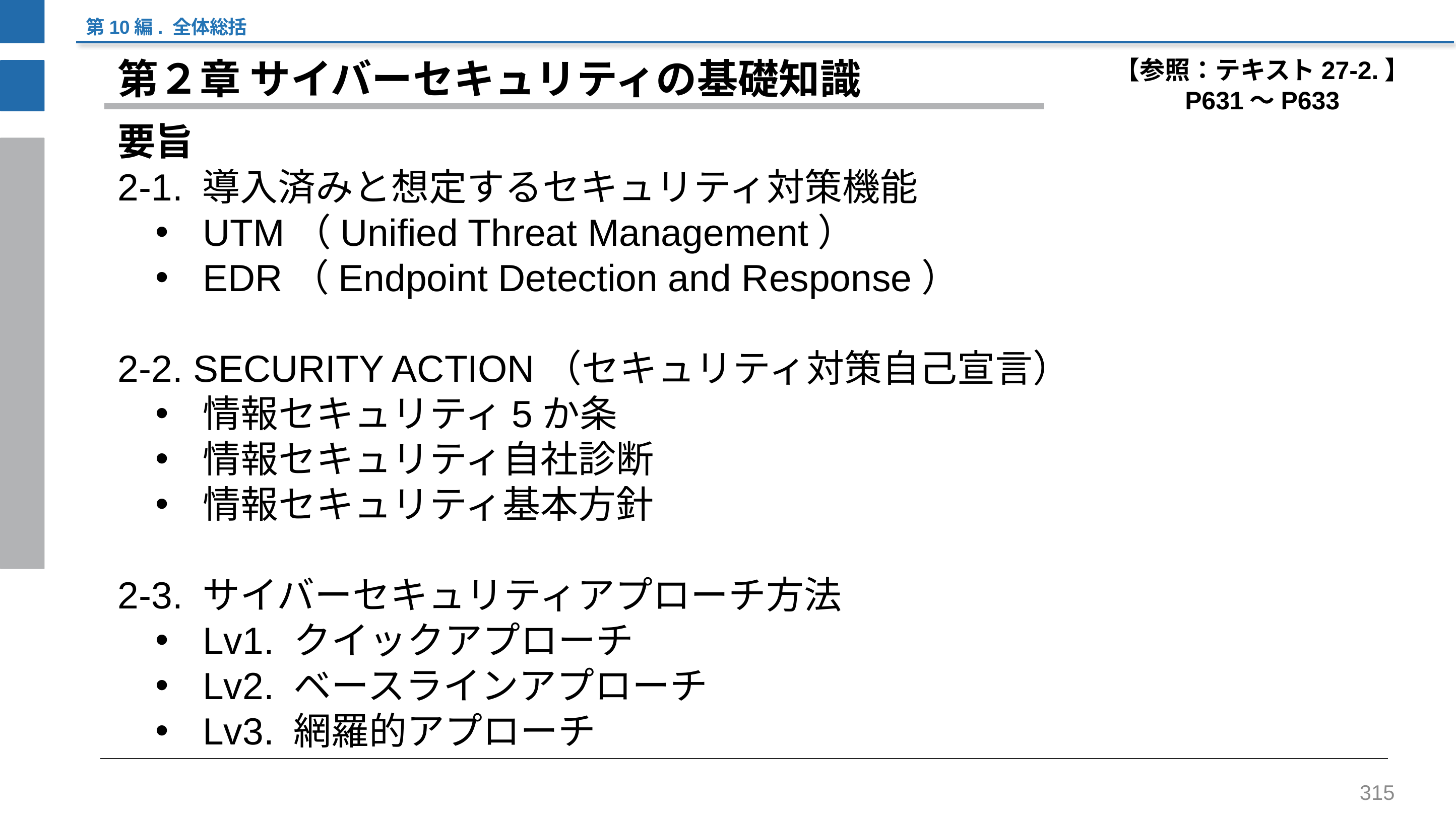

第10編. 全体総括
【参照：テキスト27-2.】
P631～P633
第２章 サイバーセキュリティの基礎知識
要旨
2-1. 導入済みと想定するセキュリティ対策機能
UTM（Unified Threat Management）
EDR（Endpoint Detection and Response）

2-2. SECURITY ACTION（セキュリティ対策自己宣言）
情報セキュリティ5か条
情報セキュリティ自社診断
情報セキュリティ基本方針

2-3. サイバーセキュリティアプローチ方法
Lv1. クイックアプローチ
Lv2. ベースラインアプローチ
Lv3. 網羅的アプローチ
315